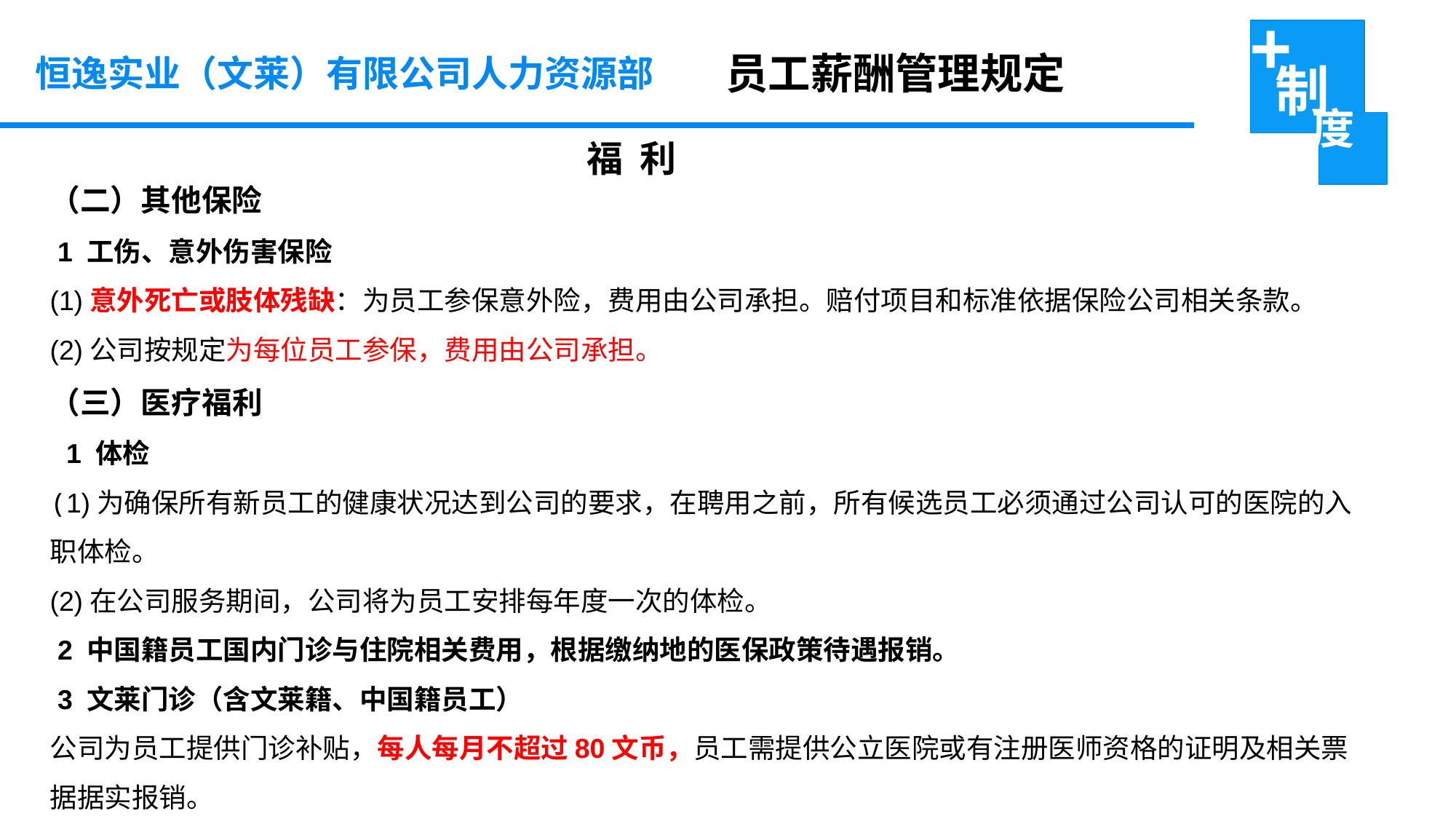

员工薪酬管理规定
恒逸实业（文莱）有限公司人力资源部
福  利
（二）其他保险
 1 工伤、意外伤害保险
(1)意外死亡或肢体残缺：为员工参保意外险，费用由公司承担。赔付项目和标准依据保险公司相关条款。
(2)公司按规定为每位员工参保，费用由公司承担。
（三）医疗福利
 1 体检
(1)为确保所有新员工的健康状况达到公司的要求，在聘用之前，所有候选员工必须通过公司认可的医院的入职体检。
(2)在公司服务期间，公司将为员工安排每年度一次的体检。
 2 中国籍员工国内门诊与住院相关费用，根据缴纳地的医保政策待遇报销。
 3 文莱门诊（含文莱籍、中国籍员工）
公司为员工提供门诊补贴，每人每月不超过80文币，员工需提供公立医院或有注册医师资格的证明及相关票据据实报销。